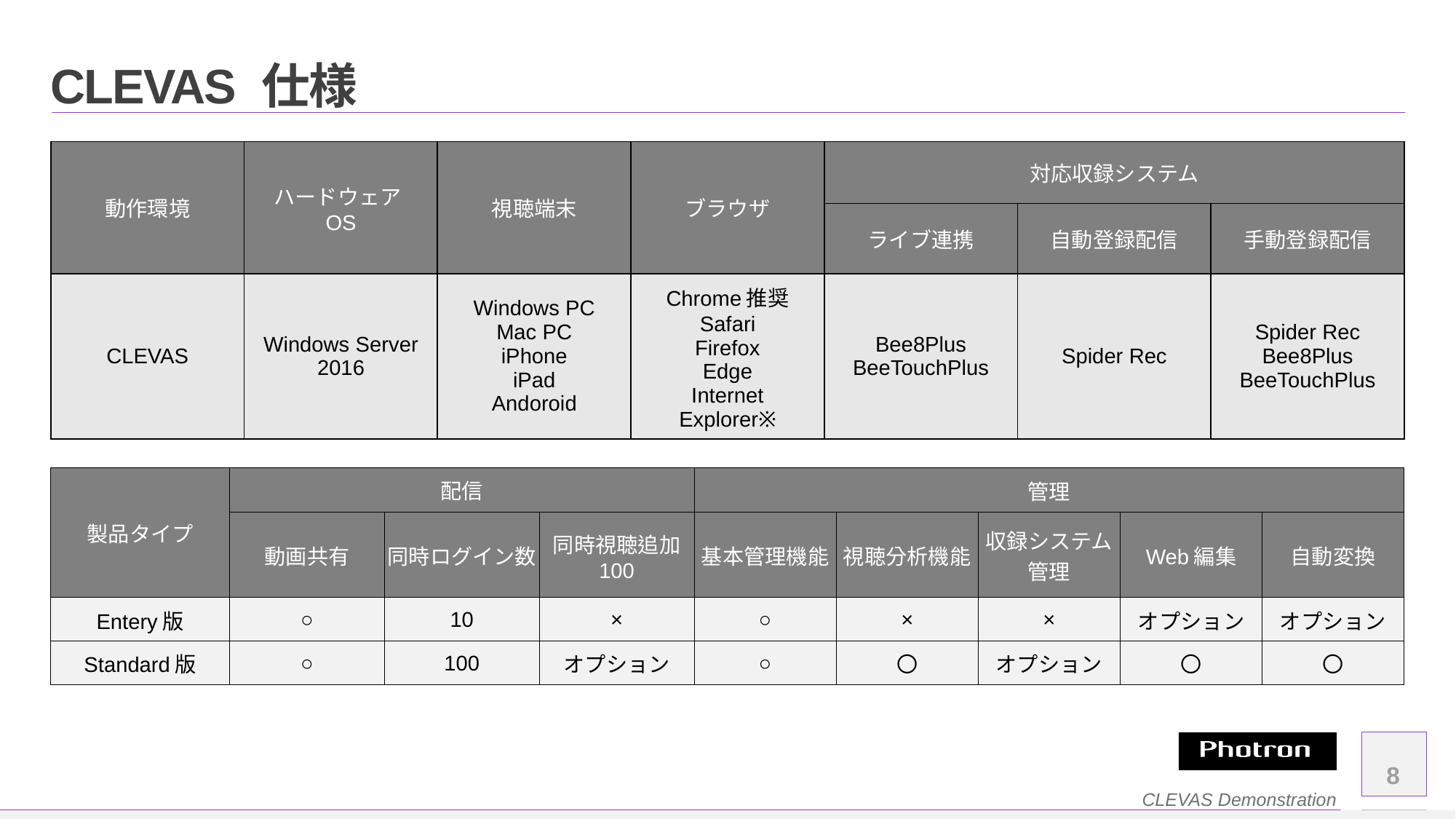

# CLEVAS 仕様
| 動作環境 | ハードウェアOS | 視聴端末 | ブラウザ | 対応収録システム |  |  |
| --- | --- | --- | --- | --- | --- | --- |
|  |  |  |  | ライブ連携 | 自動登録配信 | 手動登録配信 |
| CLEVAS | Windows Server 2016 | Windows PC Mac PC iPhone iPad Andoroid | Chrome推奨 Safari Firefox Edge Internet Explorer※ | Bee8Plus BeeTouchPlus | Spider Rec | Spider Rec Bee8Plus BeeTouchPlus |
| 製品タイプ | 配信 |  |  | 管理 |  |  |  |  |
| --- | --- | --- | --- | --- | --- | --- | --- | --- |
|  | 動画共有 | 同時ログイン数 | 同時視聴追加 100 | 基本管理機能 | 視聴分析機能 | 収録システム 管理 | Web編集 | 自動変換 |
| Entery版 | ○ | 10 | × | ○ | × | × | オプション | オプション |
| Standard版 | ○ | 100 | オプション | ○ | 〇 | オプション | 〇 | 〇 |
8
CLEVAS Demonstration